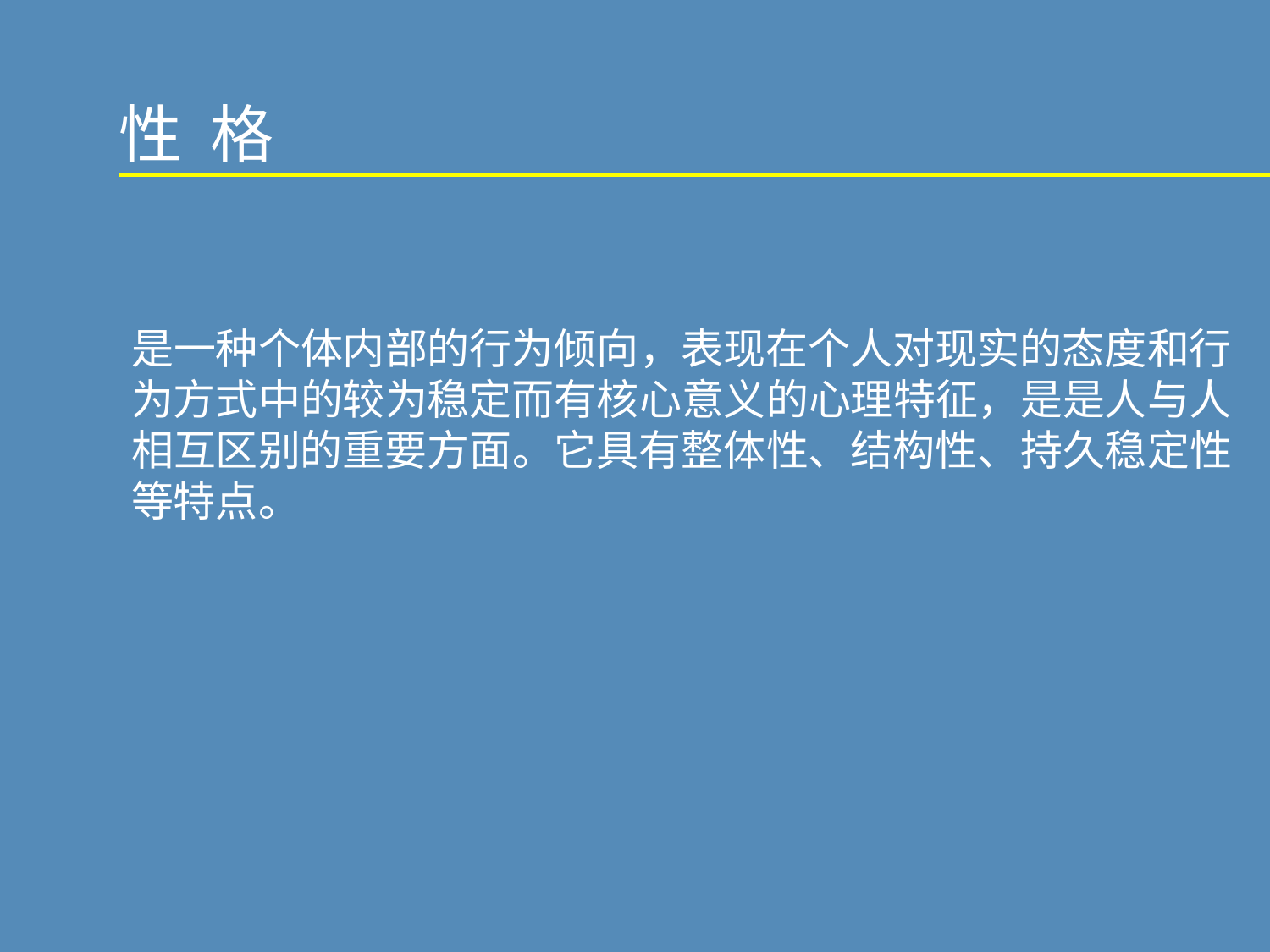

性  格
是一种个体内部的行为倾向，表现在个人对现实的态度和行为方式中的较为稳定而有核心意义的心理特征，是是人与人相互区别的重要方面。它具有整体性、结构性、持久稳定性等特点。